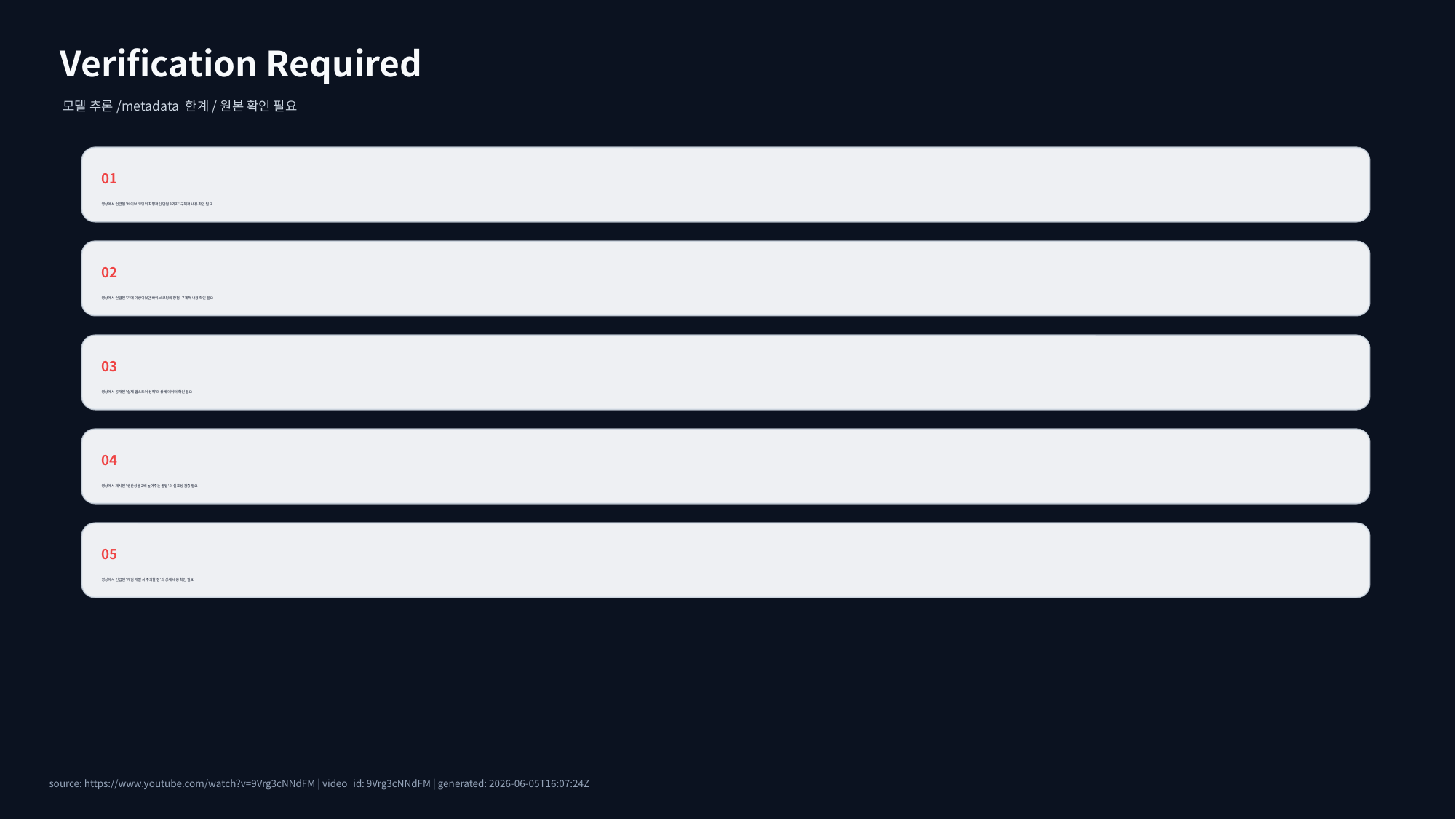

Verification Required
모델 추론/metadata 한계/원본 확인 필요

01
영상에서 언급된 '바이브 코딩의 치명적인 단점 3가지' 구체적 내용 확인 필요

02
영상에서 언급된 '기대 이상이었던 바이브 코딩의 장점' 구체적 내용 확인 필요

03
영상에서 공개된 '실제 앱스토어 성적'의 상세 데이터 확인 필요

04
영상에서 제시된 '생산성을 2배 높여주는 꿀팁'의 실효성 검증 필요

05
영상에서 언급된 '게임 개발 시 주의할 점'의 상세 내용 확인 필요
source: https://www.youtube.com/watch?v=9Vrg3cNNdFM | video_id: 9Vrg3cNNdFM | generated: 2026-06-05T16:07:24Z